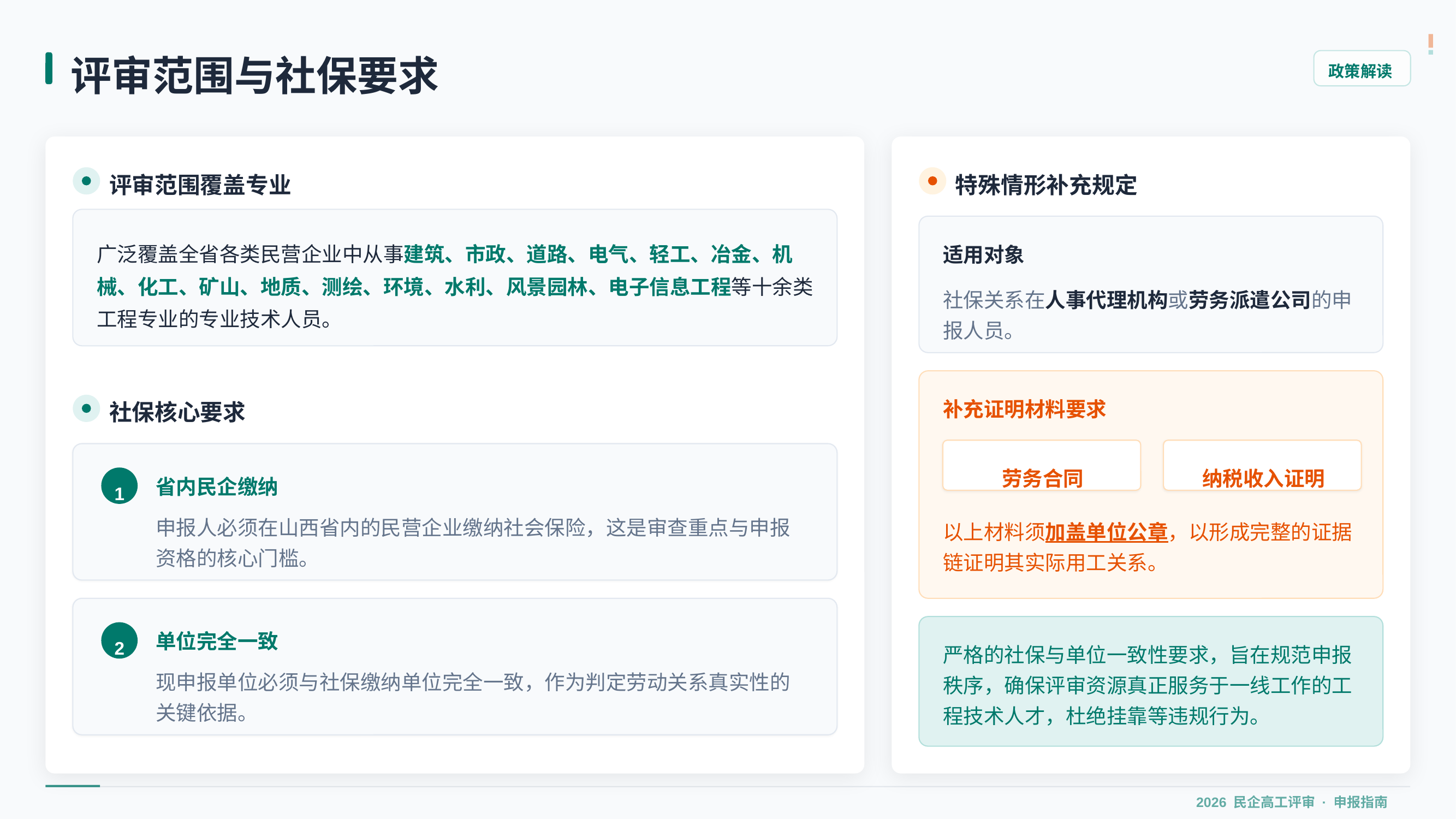

评审范围与社保要求

政策解读

评审范围覆盖专业
特殊情形补充规定

广泛覆盖全省各类民营企业中从事建筑、市政、道路、电气、轻工、冶金、机械、化工、矿山、地质、测绘、环境、水利、风景园林、电子信息工程等十余类工程专业的专业技术人员。
适用对象
社保关系在人事代理机构或劳务派遣公司的申报人员。

社保核心要求

补充证明材料要求

劳务合同
纳税收入证明

1
省内民企缴纳
申报人必须在山西省内的民营企业缴纳社会保险，这是审查重点与申报资格的核心门槛。
以上材料须加盖单位公章，以形成完整的证据链证明其实际用工关系。

2
单位完全一致
严格的社保与单位一致性要求，旨在规范申报秩序，确保评审资源真正服务于一线工作的工程技术人才，杜绝挂靠等违规行为。
现申报单位必须与社保缴纳单位完全一致，作为判定劳动关系真实性的关键依据。

# 2026 民企高工评审 · 申报指南